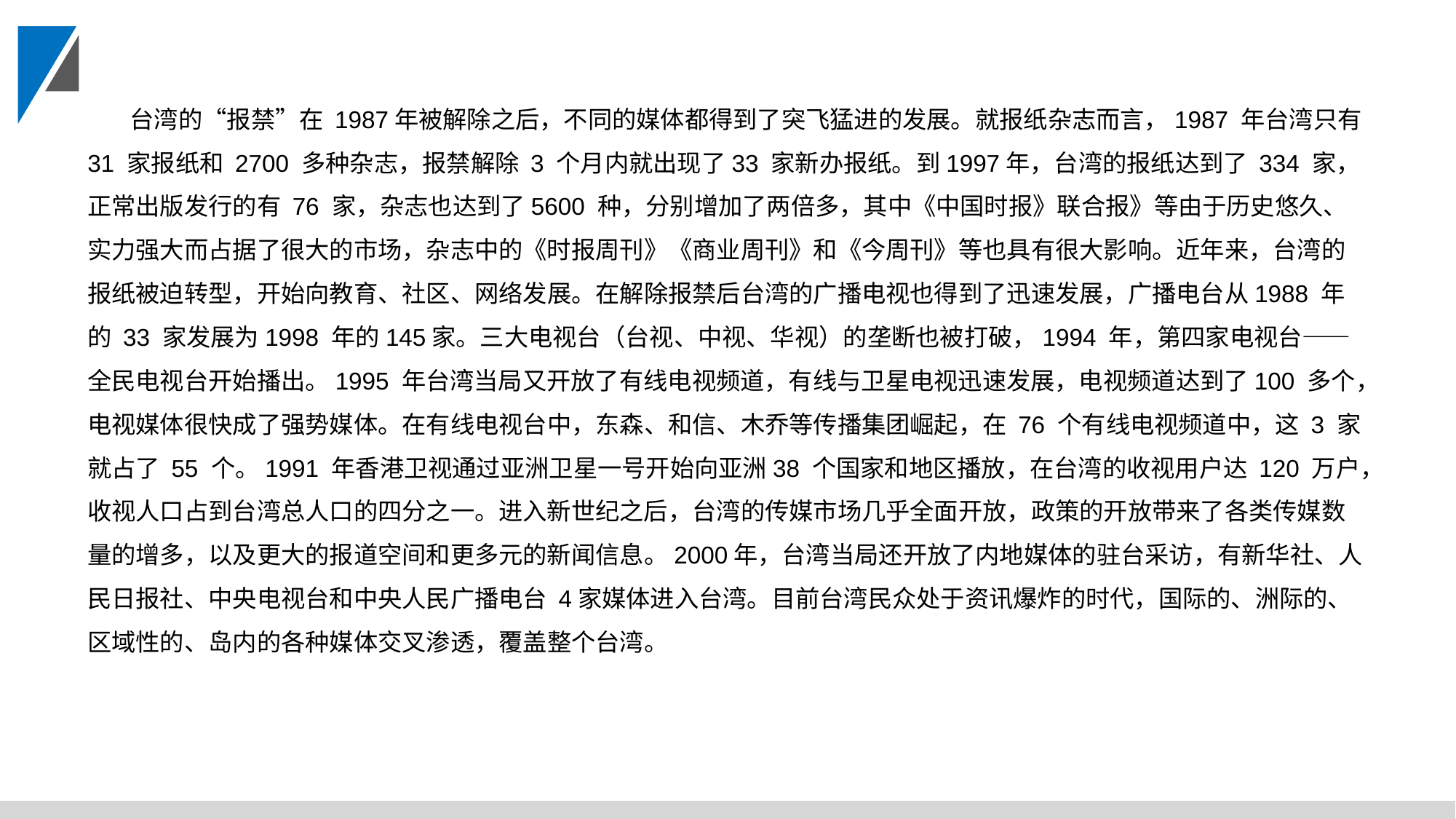

台湾的“报禁”在 1987年被解除之后，不同的媒体都得到了突飞猛进的发展。就报纸杂志而言，1987 年台湾只有 31 家报纸和 2700 多种杂志，报禁解除 3 个月内就出现了33 家新办报纸。到1997年，台湾的报纸达到了 334 家，正常出版发行的有 76 家，杂志也达到了5600 种，分别增加了两倍多，其中《中国时报》联合报》等由于历史悠久、实力强大而占据了很大的市场，杂志中的《时报周刊》《商业周刊》和《今周刊》等也具有很大影响。近年来，台湾的报纸被迫转型，开始向教育、社区、网络发展。在解除报禁后台湾的广播电视也得到了迅速发展，广播电台从1988 年的 33 家发展为1998 年的145家。三大电视台（台视、中视、华视）的垄断也被打破，1994 年，第四家电视台——全民电视台开始播出。1995 年台湾当局又开放了有线电视频道，有线与卫星电视迅速发展，电视频道达到了100 多个，电视媒体很快成了强势媒体。在有线电视台中，东森、和信、木乔等传播集团崛起，在 76 个有线电视频道中，这 3 家就占了 55 个。1991 年香港卫视通过亚洲卫星一号开始向亚洲38 个国家和地区播放，在台湾的收视用户达 120 万户，收视人口占到台湾总人口的四分之一。进入新世纪之后，台湾的传媒市场几乎全面开放，政策的开放带来了各类传媒数量的增多，以及更大的报道空间和更多元的新闻信息。2000年，台湾当局还开放了内地媒体的驻台采访，有新华社、人民日报社、中央电视台和中央人民广播电台 4家媒体进入台湾。目前台湾民众处于资讯爆炸的时代，国际的、洲际的、区域性的、岛内的各种媒体交叉渗透，覆盖整个台湾。